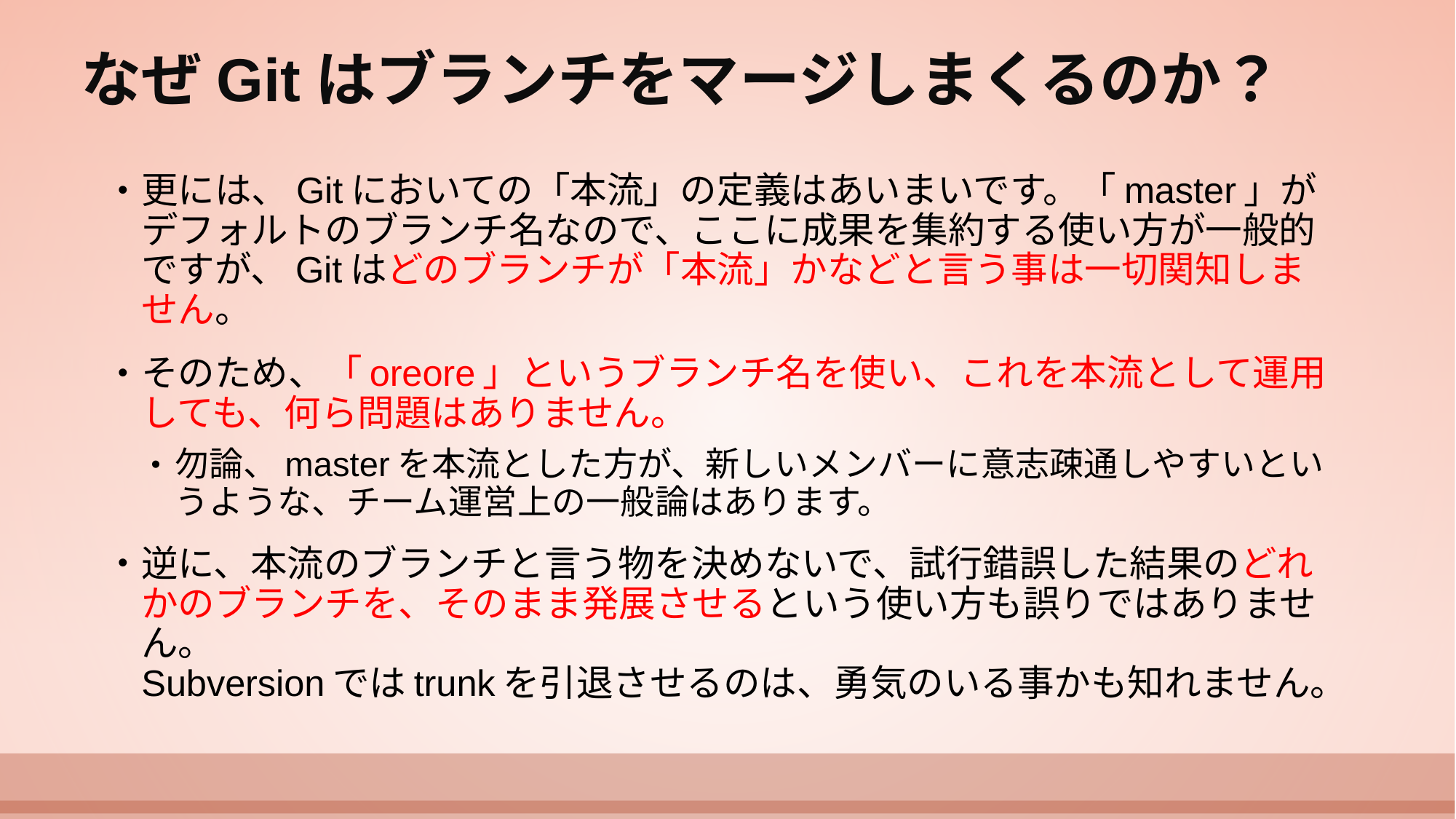

# なぜGitはブランチをマージしまくるのか？
更には、Gitにおいての「本流」の定義はあいまいです。「master」がデフォルトのブランチ名なので、ここに成果を集約する使い方が一般的ですが、Gitはどのブランチが「本流」かなどと言う事は一切関知しません。
そのため、「oreore」というブランチ名を使い、これを本流として運用しても、何ら問題はありません。
勿論、masterを本流とした方が、新しいメンバーに意志疎通しやすいというような、チーム運営上の一般論はあります。
逆に、本流のブランチと言う物を決めないで、試行錯誤した結果のどれかのブランチを、そのまま発展させるという使い方も誤りではありません。
Subversionではtrunkを引退させるのは、勇気のいる事かも知れません。